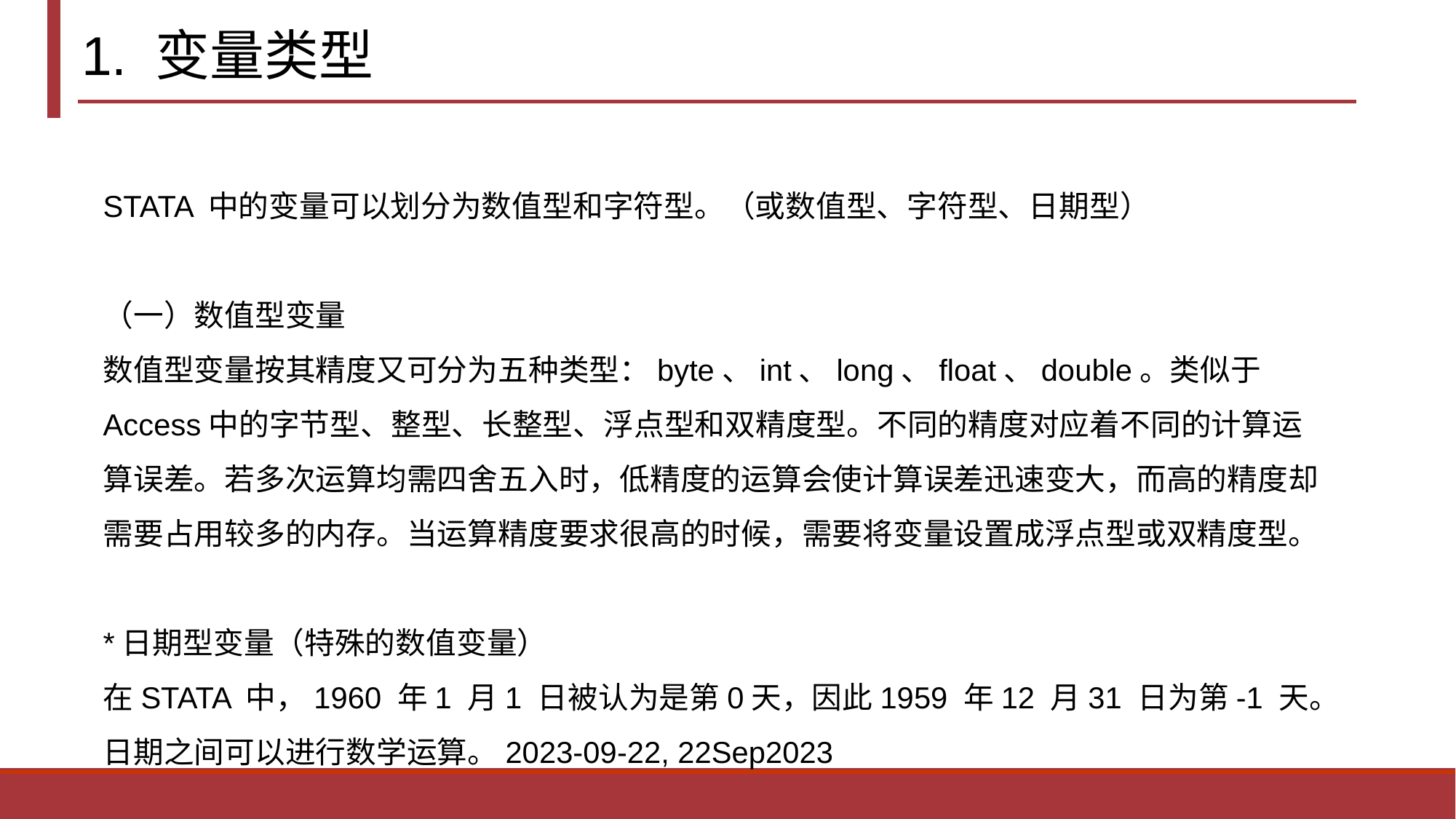

1. 变量类型
STATA 中的变量可以划分为数值型和字符型。（或数值型、字符型、日期型）

（一）数值型变量
数值型变量按其精度又可分为五种类型：byte、int、long、float、double。类似于Access中的字节型、整型、长整型、浮点型和双精度型。不同的精度对应着不同的计算运算误差。若多次运算均需四舍五入时，低精度的运算会使计算误差迅速变大，而高的精度却需要占用较多的内存。当运算精度要求很高的时候，需要将变量设置成浮点型或双精度型。

*日期型变量（特殊的数值变量）
在STATA 中，1960 年1 月1 日被认为是第0天，因此1959 年12 月31 日为第-1 天。日期之间可以进行数学运算。2023-09-22, 22Sep2023